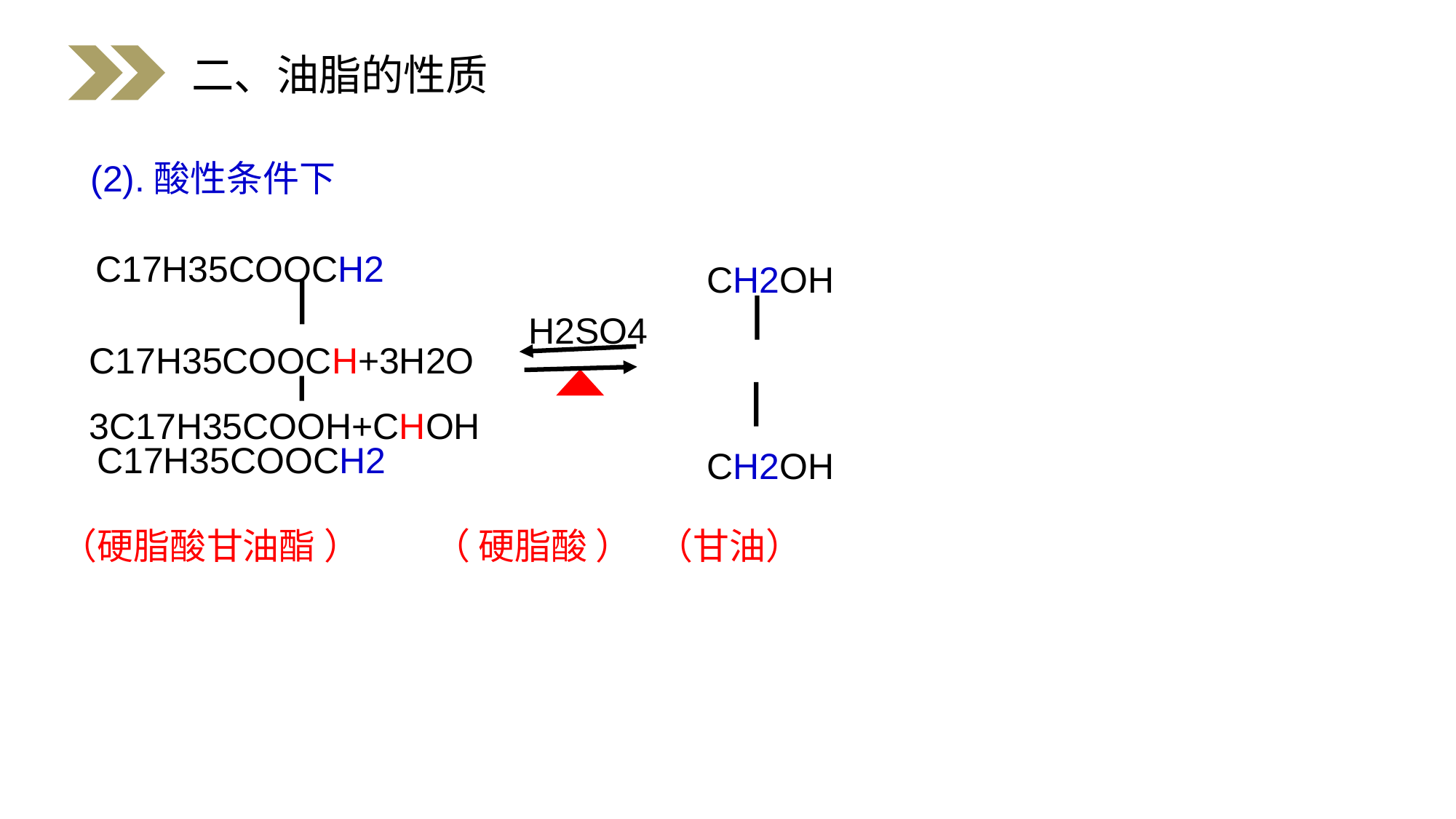

二、油脂的性质
(2).酸性条件下
C17H35COOCH2

 H2SO4

C17H35COOCH2
CH2OH
C17H35COOCH+3H2O                      3C17H35COOH+CHOH
CH2OH

（硬脂酸甘油酯 ）         （ 硬脂酸 ）   （甘油）